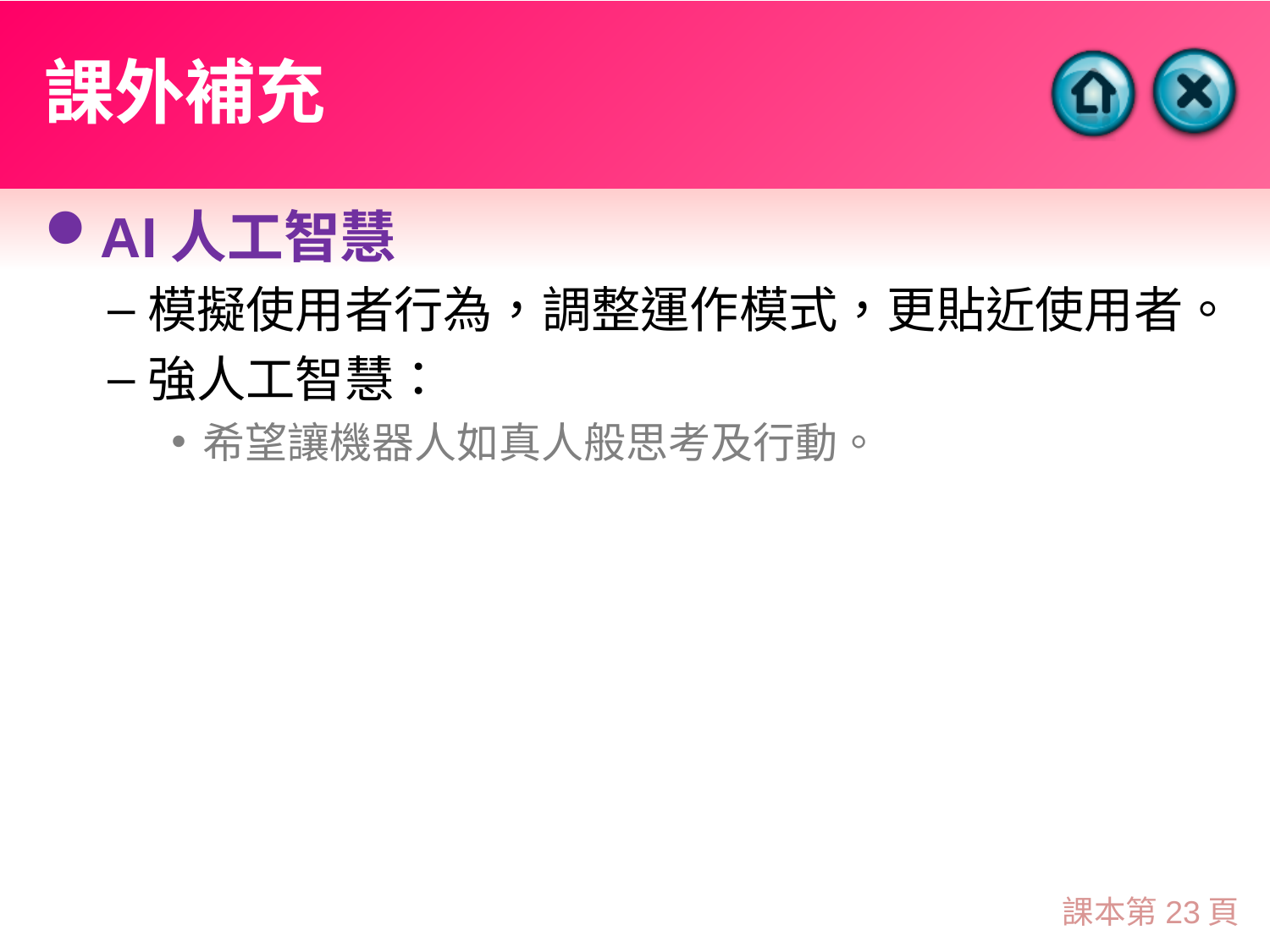

# 課外補充
AI人工智慧
模擬使用者行為，調整運作模式，更貼近使用者。
強人工智慧：
希望讓機器人如真人般思考及行動。
課本第23頁